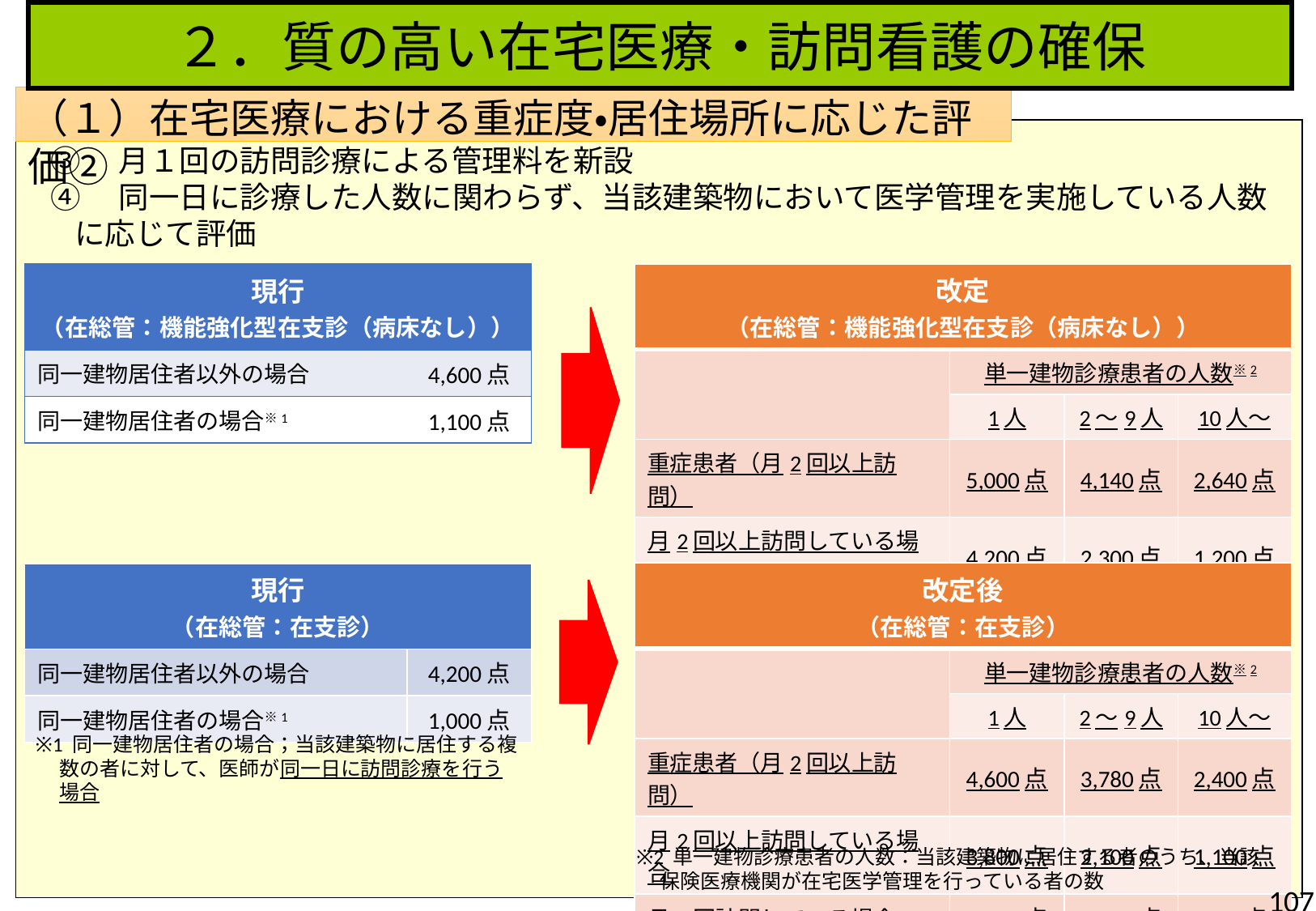

２．質の高い在宅医療・訪問看護の確保
（１）在宅医療における重症度・居住場所に応じた評価②

③　月１回の訪問診療による管理料を新設
④　同一日に診療した人数に関わらず、当該建築物において医学管理を実施している人数に応じて評価
| 改定 （在総管：機能強化型在支診（病床なし）） |  |  |  |
| --- | --- | --- | --- |
|  | 単一建物診療患者の人数※2 |  |  |
|  | 1人 | 2～9人 | 10人～ |
| 重症患者（月2回以上訪問） | 5,000点 | 4,140点 | 2,640点 |
| 月2回以上訪問している場合 | 4,200点 | 2,300点 | 1,200点 |
| 月1回訪問している場合 | 2,520点 | 1,380点 | 720点 |
| 現行 （在総管：機能強化型在支診（病床なし）） |  |
| --- | --- |
| 同一建物居住者以外の場合 | 4,600点 |
| 同一建物居住者の場合※1 | 1,100点 |

| 改定後 （在総管：在支診） |  |  |  |
| --- | --- | --- | --- |
|  | 単一建物診療患者の人数※2 |  |  |
|  | 1人 | 2～9人 | 10人～ |
| 重症患者（月2回以上訪問） | 4,600点 | 3,780点 | 2,400点 |
| 月2回以上訪問している場合 | 3,800点 | 2,100点 | 1,100点 |
| 月1回訪問している場合 | 2,280点 | 1,260点 | 660点 |
| 現行 （在総管：在支診） |  |
| --- | --- |
| 同一建物居住者以外の場合 | 4,200点 |
| 同一建物居住者の場合※1 | 1,000点 |

※1 同一建物居住者の場合；当該建築物に居住する複数の者に対して、医師が同一日に訪問診療を行う場合
※2 単一建物診療患者の人数：当該建築物に居住する者のうち、当該保険医療機関が在宅医学管理を行っている者の数
107